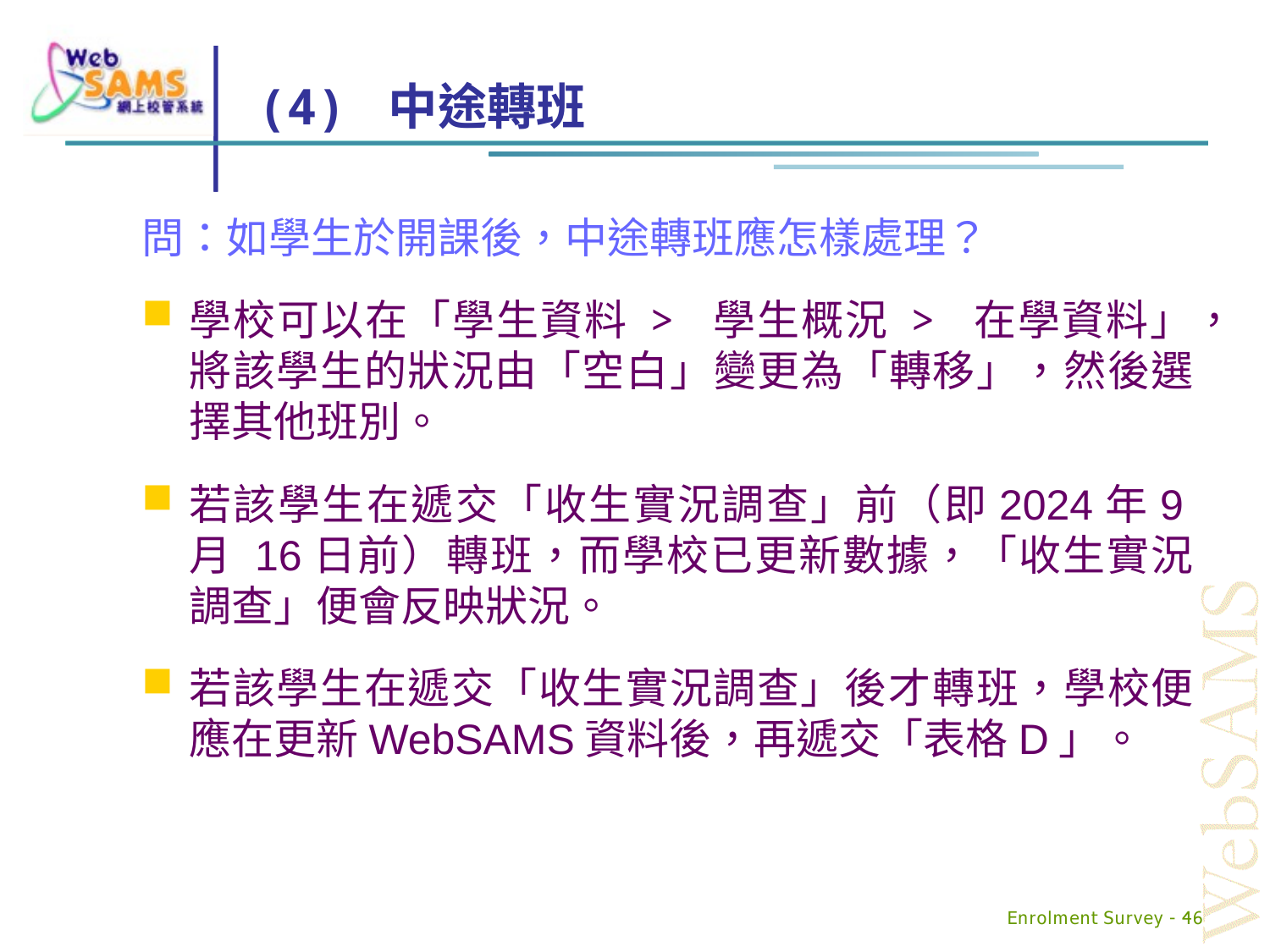

# (4) 中途轉班
問：如學生於開課後，中途轉班應怎樣處理？
學校可以在「學生資料 > 學生概況 > 在學資料」，將該學生的狀況由「空白」變更為「轉移」，然後選擇其他班別。
若該學生在遞交「收生實況調查」前（即2024年9月 16日前）轉班，而學校已更新數據，「收生實況調查」便會反映狀況。
若該學生在遞交「收生實況調查」後才轉班，學校便應在更新WebSAMS資料後，再遞交「表格D」。

Enrolment Survey - 46